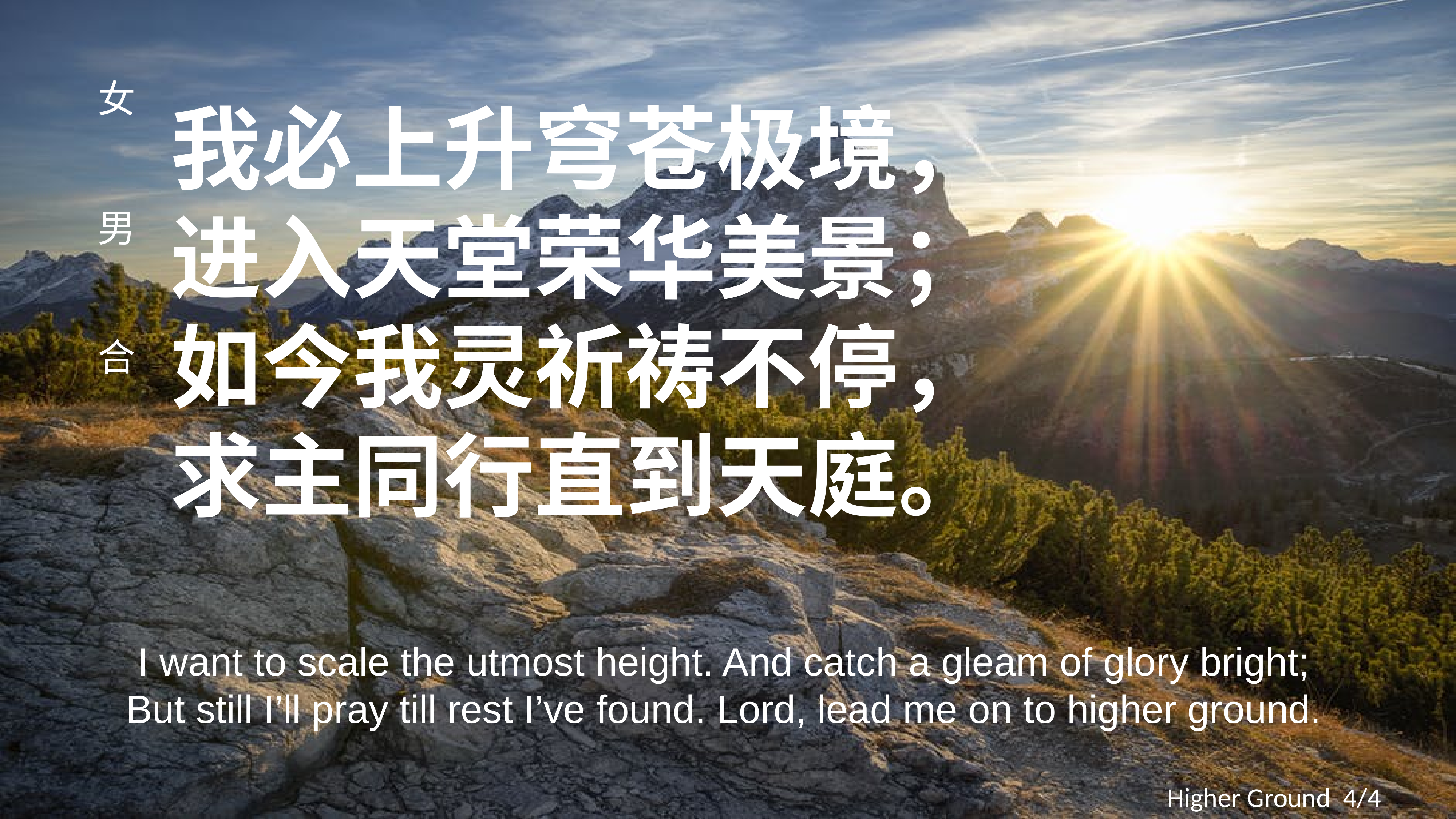

# 我必上升穹苍极境， 进入天堂荣华美景； 如今我灵祈祷不停， 求主同行直到天庭。
女
男
合
I want to scale the utmost height. And catch a gleam of glory bright;
But still I’ll pray till rest I’ve found. Lord, lead me on to higher ground.
Higher Ground  4/4